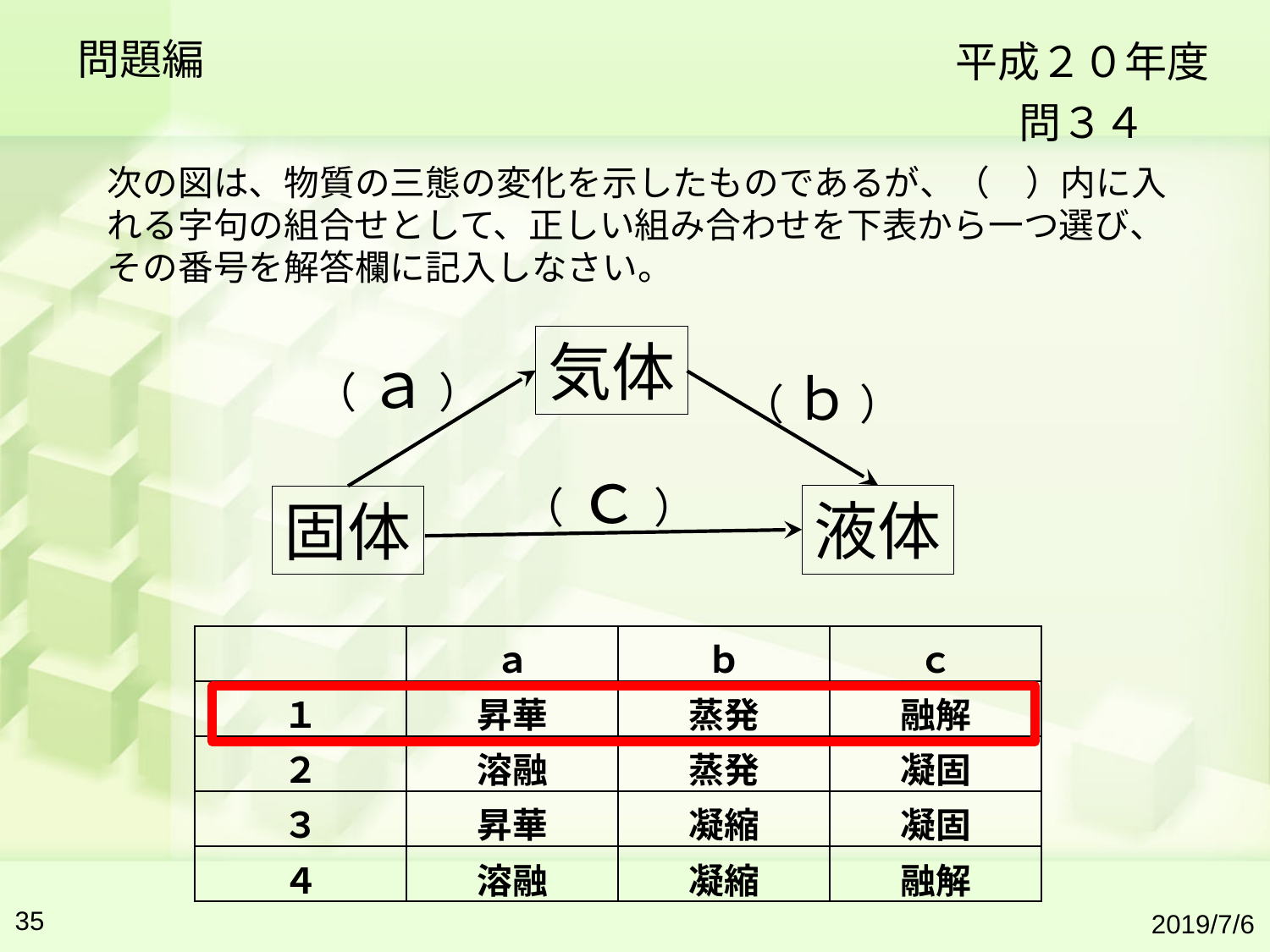

問題編
平成２０年度
問３４
次の図は、物質の三態の変化を示したものであるが、（　）内に入れる字句の組合せとして、正しい組み合わせを下表から一つ選び、その番号を解答欄に記入しなさい。
気体
（ ａ ）
（ ｂ ）
（ ｃ ）
液体
固体
|  | ａ | ｂ | ｃ |
| --- | --- | --- | --- |
| １ | 昇華 | 蒸発 | 融解 |
| ２ | 溶融 | 蒸発 | 凝固 |
| ３ | 昇華 | 凝縮 | 凝固 |
| ４ | 溶融 | 凝縮 | 融解 |

35
2019/7/6